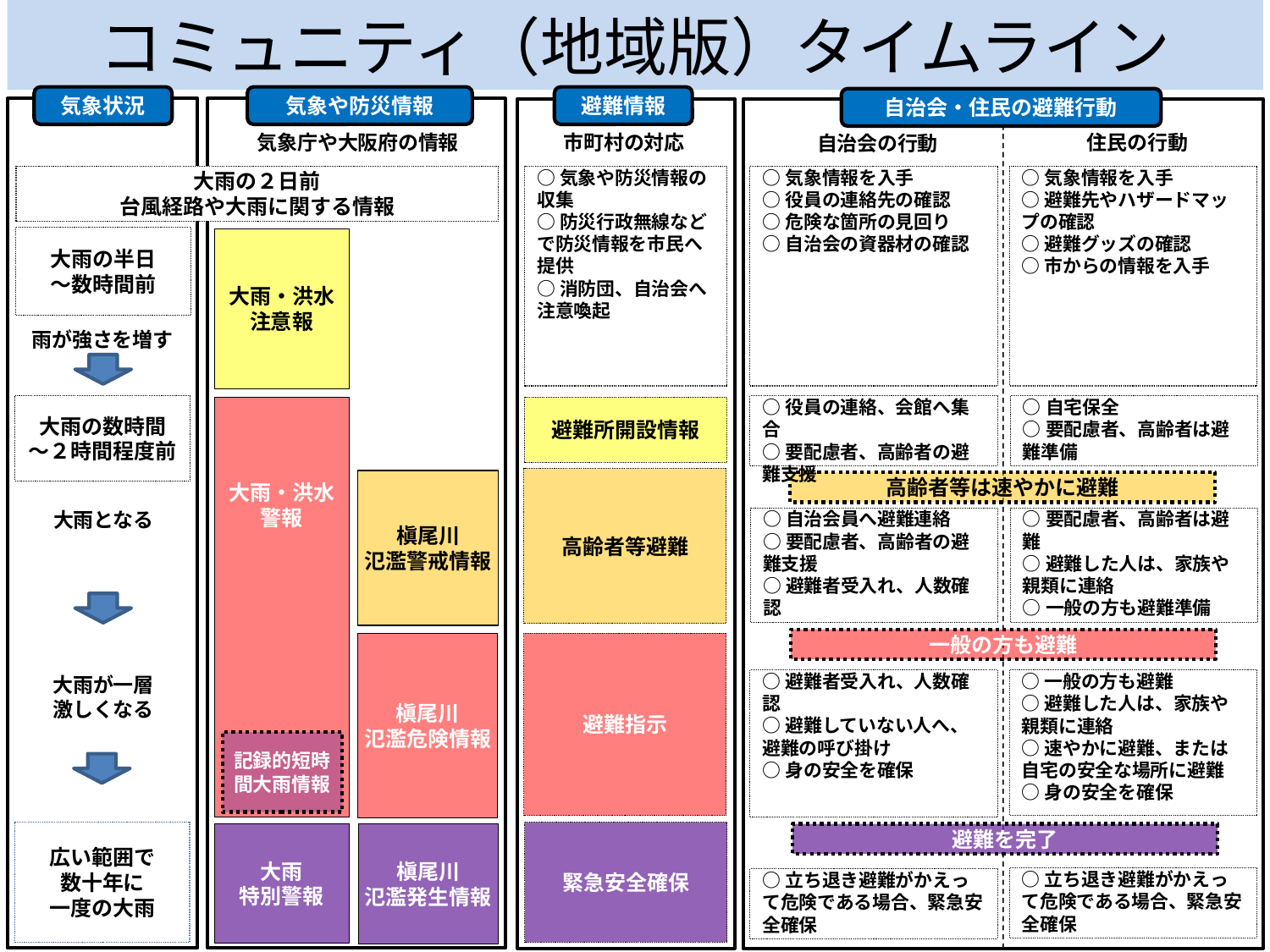

コミュニティ（地域版）タイムライン
気象状況
気象や防災情報
避難情報
自治会・住民の避難行動

気象庁や大阪府の情報
市町村の対応
住民の行動
自治会の行動
○気象や防災情報の収集
○防災行政無線などで防災情報を市民へ提供
○消防団、自治会へ注意喚起
○気象情報を入手
○役員の連絡先の確認
○危険な箇所の見回り
○自治会の資器材の確認
○気象情報を入手
○避難先やハザードマップの確認
○避難グッズの確認
○市からの情報を入手
大雨の２日前
台風経路や大雨に関する情報
大雨の半日
～数時間前
大雨・洪水
注意報
雨が強さを増す

大雨の数時間
～２時間程度前
○役員の連絡、会館へ集合
○要配慮者、高齢者の避難支援
○自宅保全
○要配慮者、高齢者は避難準備

大雨・洪水
警報
避難所開設情報
高齢者等避難
槇尾川
氾濫警戒情報
高齢者等は速やかに避難
大雨となる
○自治会員へ避難連絡
○要配慮者、高齢者の避難支援
○避難者受入れ、人数確認
○要配慮者、高齢者は避難
○避難した人は、家族や親類に連絡
○一般の方も避難準備

一般の方も避難
槇尾川
氾濫危険情報
避難指示
○避難者受入れ、人数確認
○避難していない人へ、避難の呼び掛け
○身の安全を確保
○一般の方も避難
○避難した人は、家族や親類に連絡
○速やかに避難、または自宅の安全な場所に避難
○身の安全を確保
大雨が一層
激しくなる
記録的短時間大雨情報

広い範囲で
数十年に
一度の大雨
緊急安全確保
大雨
特別警報
槇尾川
氾濫発生情報
避難を完了
○立ち退き避難がかえって危険である場合、緊急安全確保

○立ち退き避難がかえって危険である場合、緊急安全確保